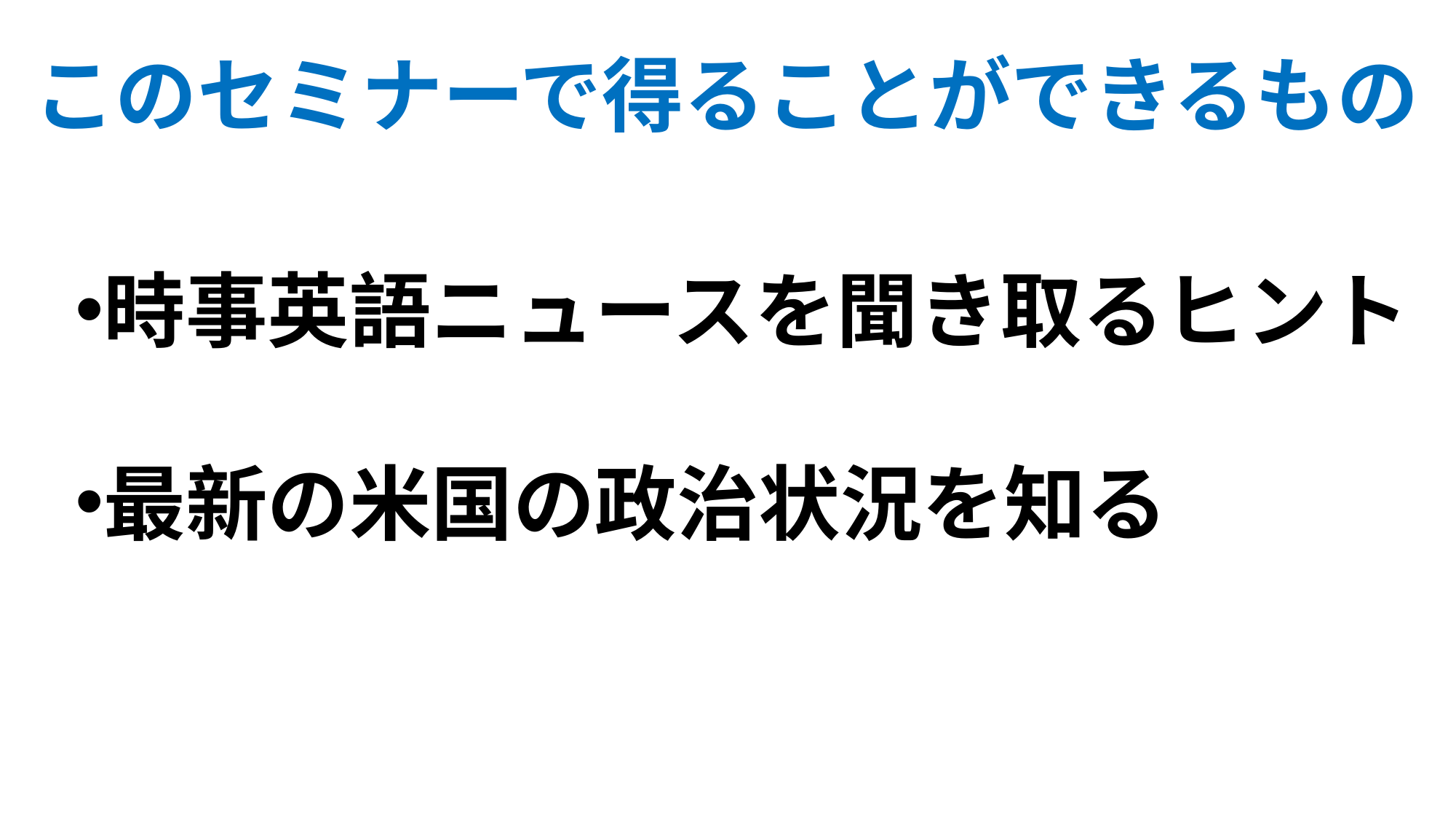

このセミナーで得ることができるもの
時事英語ニュースを聞き取るヒント
最新の米国の政治状況を知る